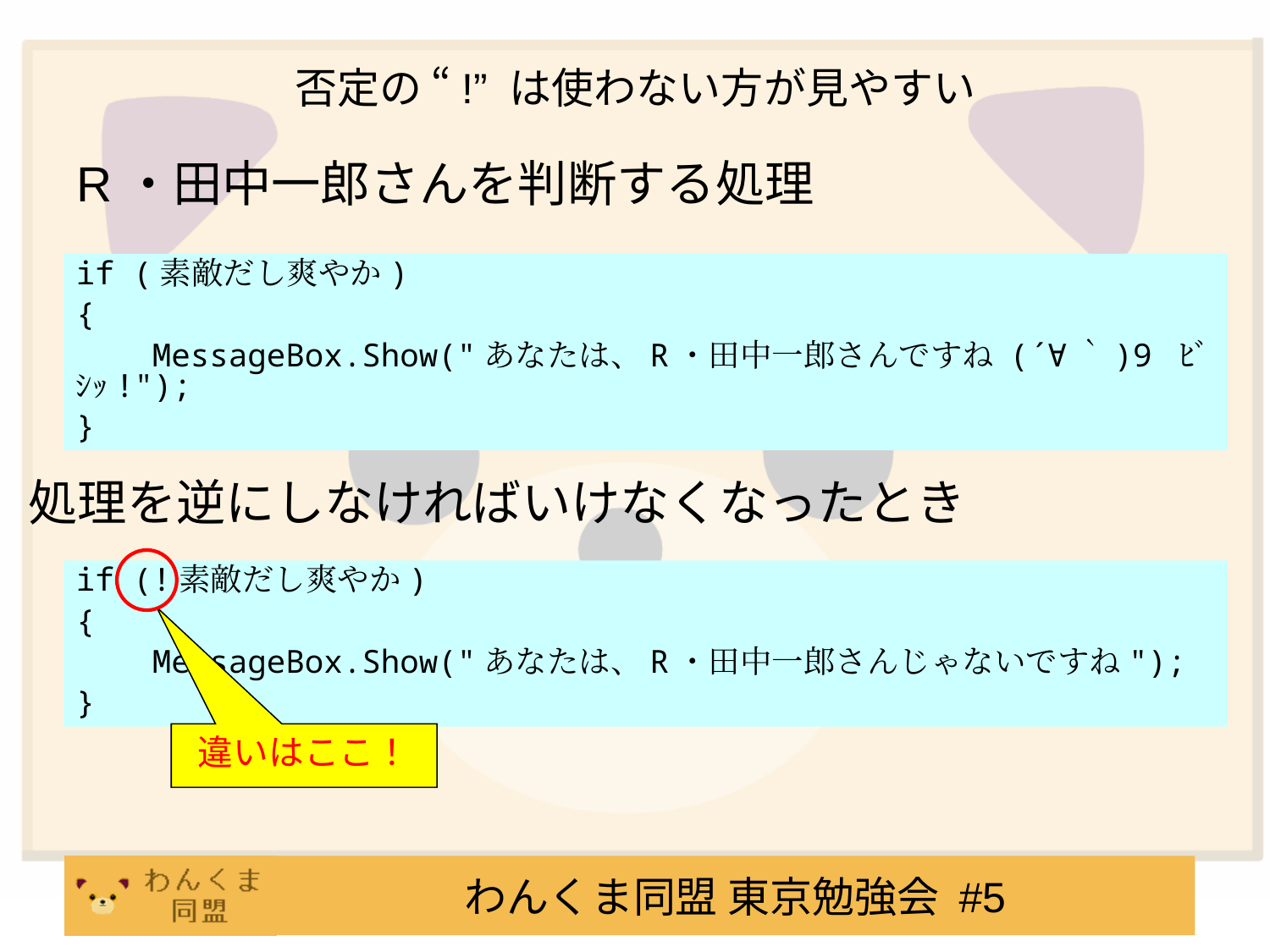

# 否定の “!” は使わない方が見やすい
R・田中一郎さんを判断する処理
if (素敵だし爽やか)
{
    MessageBox.Show("あなたは、R・田中一郎さんですね (´∀｀)9 ﾋﾞｼｯ!");
}
処理を逆にしなければいけなくなったとき

違いはここ！
if (!素敵だし爽やか)
{
    MessageBox.Show("あなたは、R・田中一郎さんじゃないですね");
}